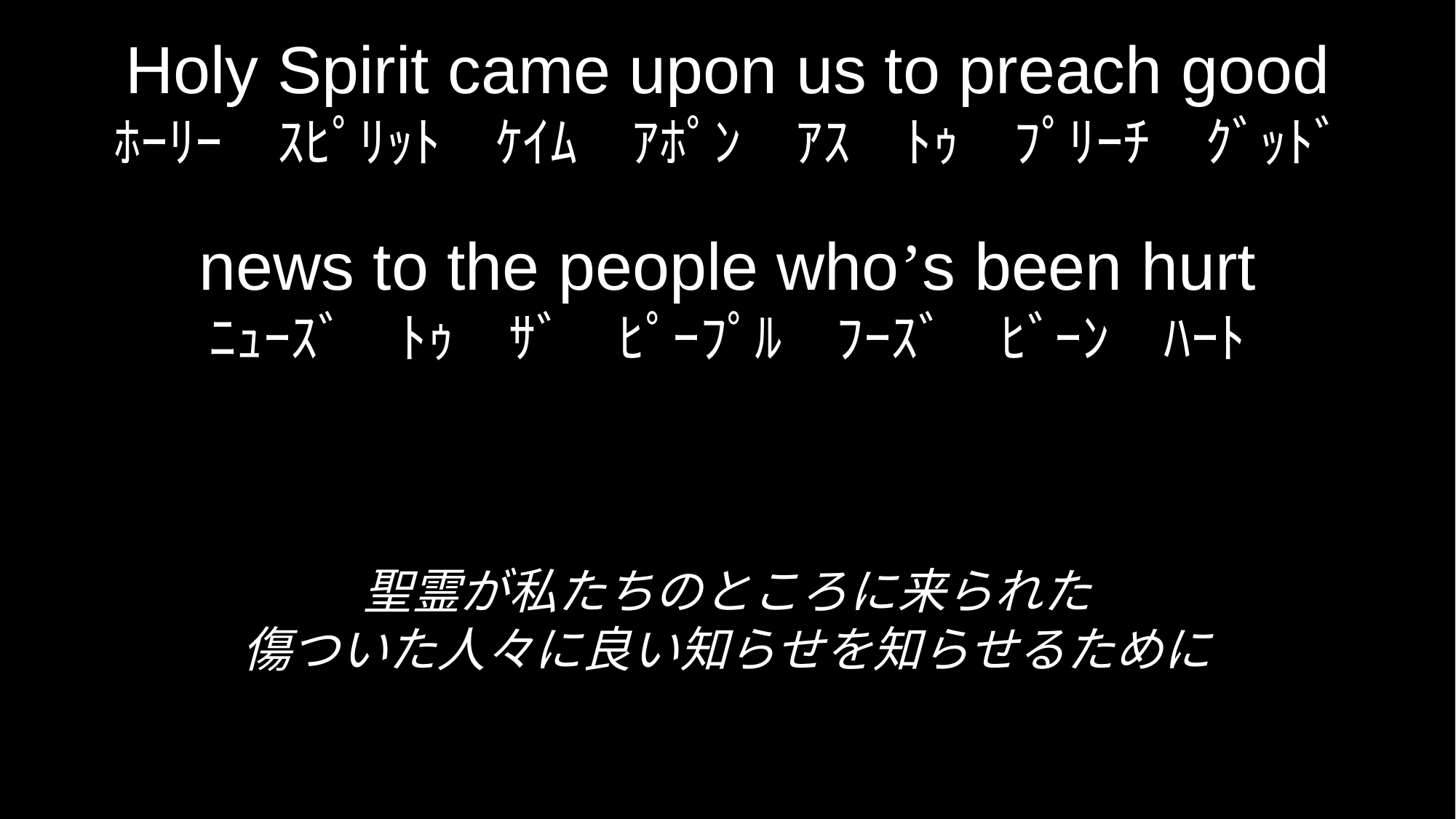

Holy Spirit came upon us to preach good
ﾎｰﾘｰ　ｽﾋﾟﾘｯﾄ　ｹｲﾑ　ｱﾎﾟﾝ　ｱｽ　ﾄｩ　ﾌﾟﾘｰﾁ　ｸﾞｯﾄﾞ

news to the people who’s been hurt
ﾆｭｰｽﾞ　ﾄｩ　ｻﾞ　ﾋﾟｰﾌﾟﾙ　ﾌｰｽﾞ　ﾋﾞｰﾝ　ﾊｰﾄ

聖霊が私たちのところに来られた
傷ついた人々に良い知らせを知らせるために